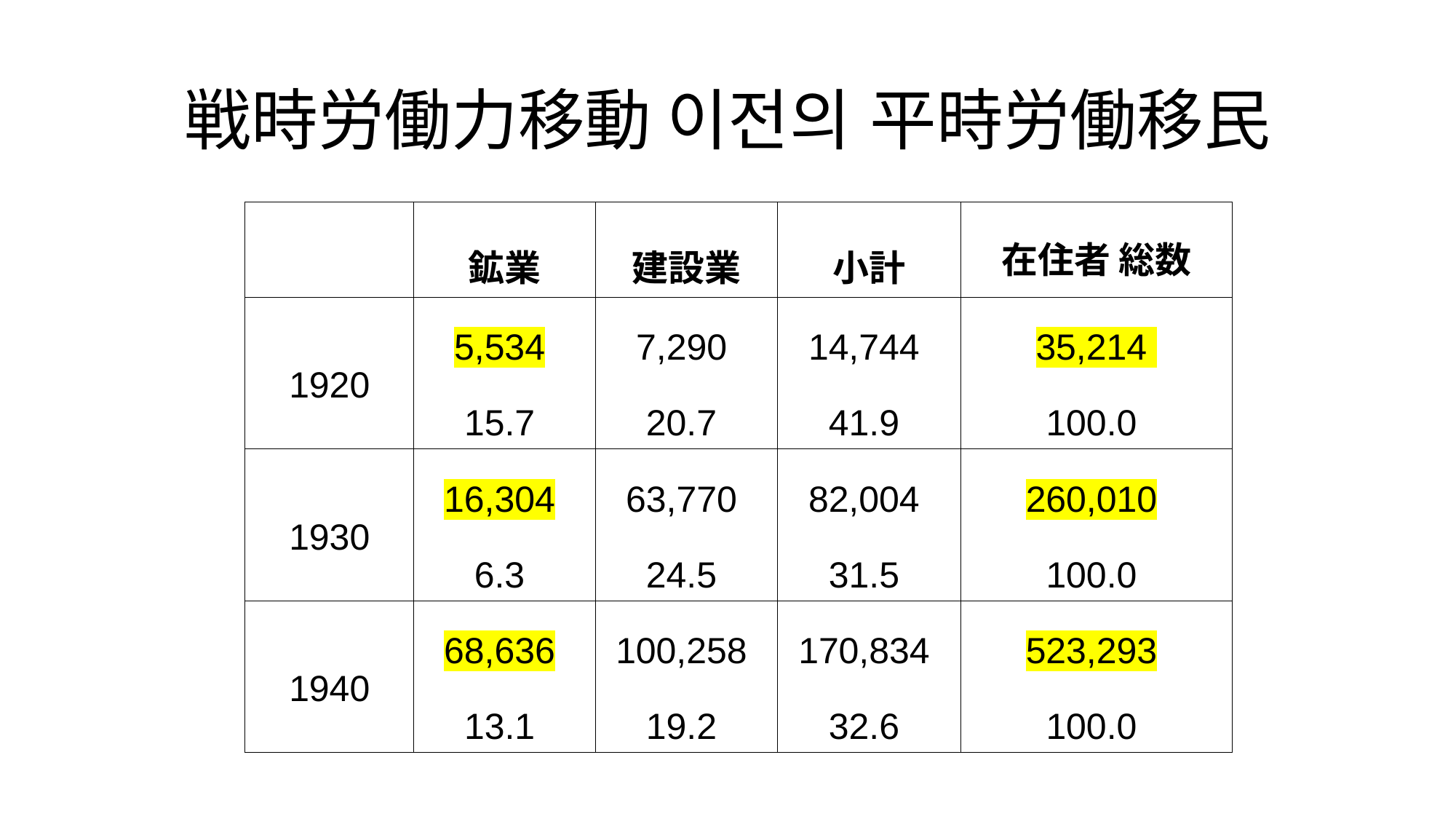

# 戦時労働力移動 이전의 平時労働移民
|  | 鉱業 | 建設業 | 小計 | 在住者 総数 |
| --- | --- | --- | --- | --- |
| 1920 | 5,534 | 7,290 | 14,744 | 35,214 |
|  | 15.7 | 20.7 | 41.9 | 100.0 |
| 1930 | 16,304 | 63,770 | 82,004 | 260,010 |
|  | 6.3 | 24.5 | 31.5 | 100.0 |
| 1940 | 68,636 | 100,258 | 170,834 | 523,293 |
|  | 13.1 | 19.2 | 32.6 | 100.0 |